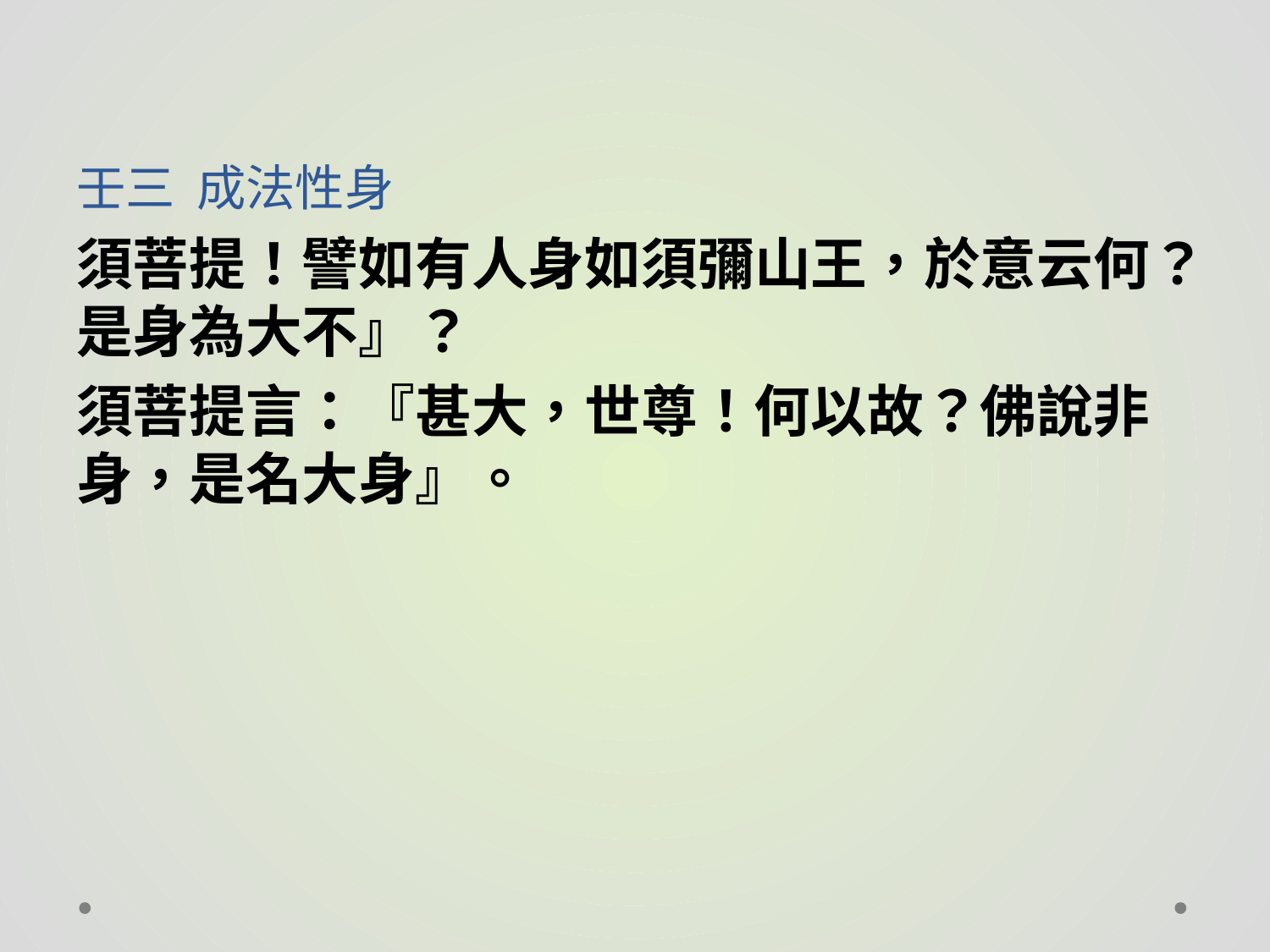

# 壬三  成法性身
須菩提！譬如有人身如須彌山王，於意云何？是身為大不』？
須菩提言：『甚大，世尊！何以故？佛說非身，是名大身』。